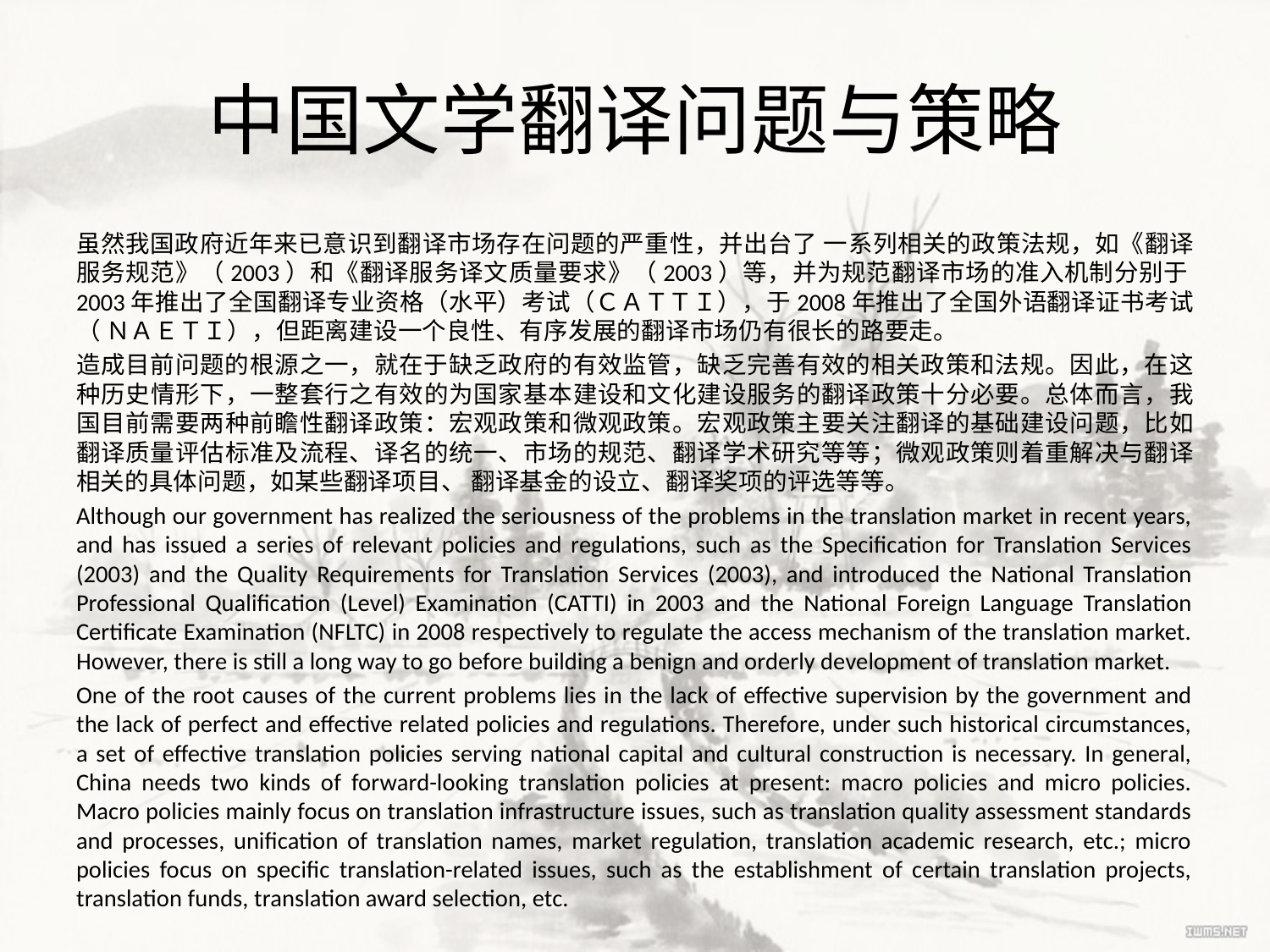

# 中国文学翻译问题与策略
虽然我国政府近年来已意识到翻译市场存在问题的严重性，并出台了 一系列相关的政策法规，如《翻译服务规范》（2003）和《翻译服务译文质量要求》（2003）等，并为规范翻译市场的准入机制分别于2003年推出了全国翻译专业资格（水平）考试（ＣＡＴＴＩ），于2008年推出了全国外语翻译证书考试（ ＮＡＥＴＩ），但距离建设一个良性、有序发展的翻译市场仍有很长的路要走。
造成目前问题的根源之一，就在于缺乏政府的有效监管，缺乏完善有效的相关政策和法规。因此，在这种历史情形下，一整套行之有效的为国家基本建设和文化建设服务的翻译政策十分必要。总体而言，我国目前需要两种前瞻性翻译政策：宏观政策和微观政策。宏观政策主要关注翻译的基础建设问题，比如翻译质量评估标准及流程、译名的统一、市场的规范、翻译学术研究等等；微观政策则着重解决与翻译相关的具体问题，如某些翻译项目、 翻译基金的设立、翻译奖项的评选等等。
Although our government has realized the seriousness of the problems in the translation market in recent years, and has issued a series of relevant policies and regulations, such as the Specification for Translation Services (2003) and the Quality Requirements for Translation Services (2003), and introduced the National Translation Professional Qualification (Level) Examination (CATTI) in 2003 and the National Foreign Language Translation Certificate Examination (NFLTC) in 2008 respectively to regulate the access mechanism of the translation market. However, there is still a long way to go before building a benign and orderly development of translation market.
One of the root causes of the current problems lies in the lack of effective supervision by the government and the lack of perfect and effective related policies and regulations. Therefore, under such historical circumstances, a set of effective translation policies serving national capital and cultural construction is necessary. In general, China needs two kinds of forward-looking translation policies at present: macro policies and micro policies. Macro policies mainly focus on translation infrastructure issues, such as translation quality assessment standards and processes, unification of translation names, market regulation, translation academic research, etc.; micro policies focus on specific translation-related issues, such as the establishment of certain translation projects, translation funds, translation award selection, etc.